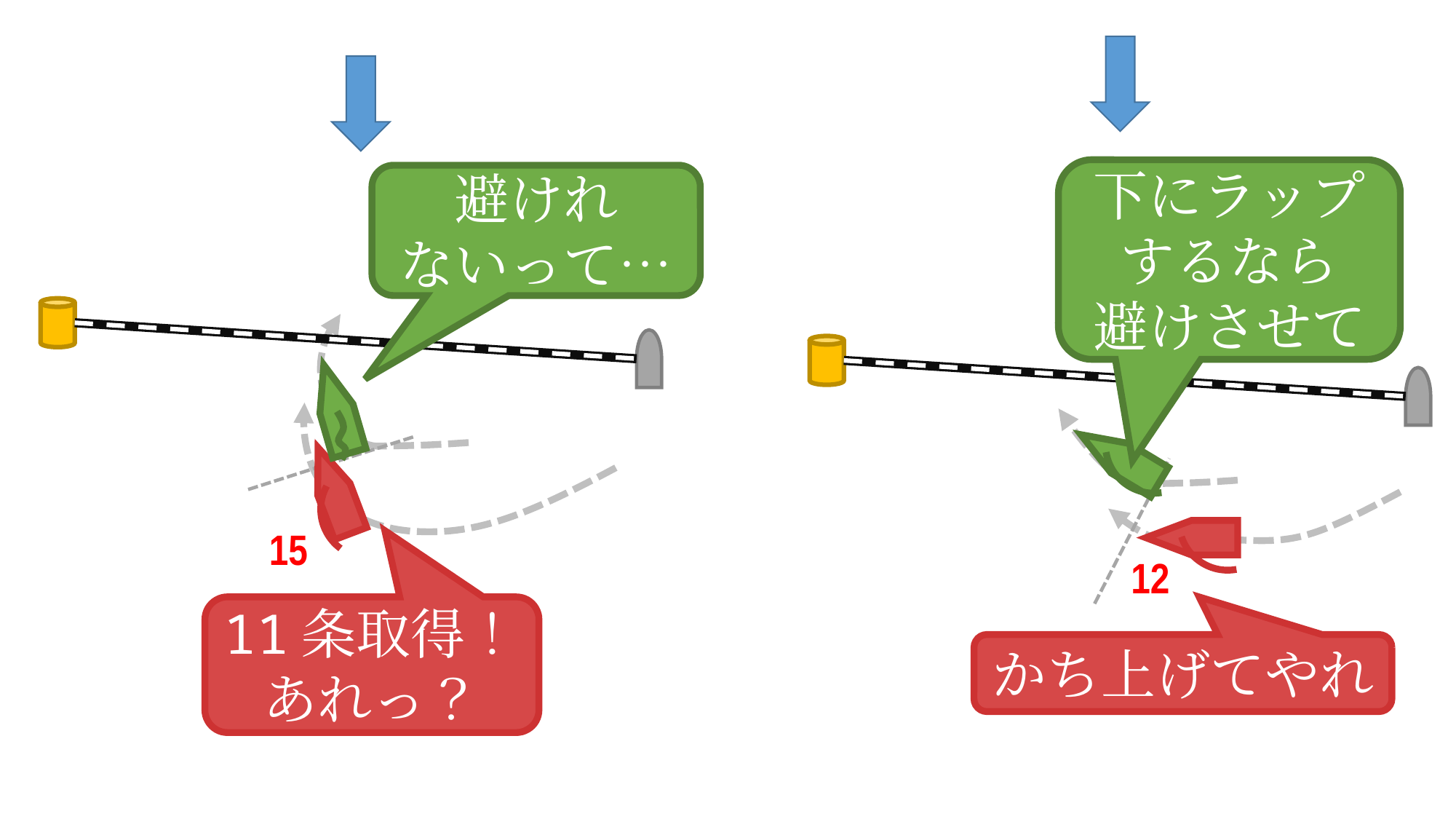

下にラップ
するなら
避けさせて
避けれ
ないって…

15

12
11条取得！
あれっ？
かち上げてやれ